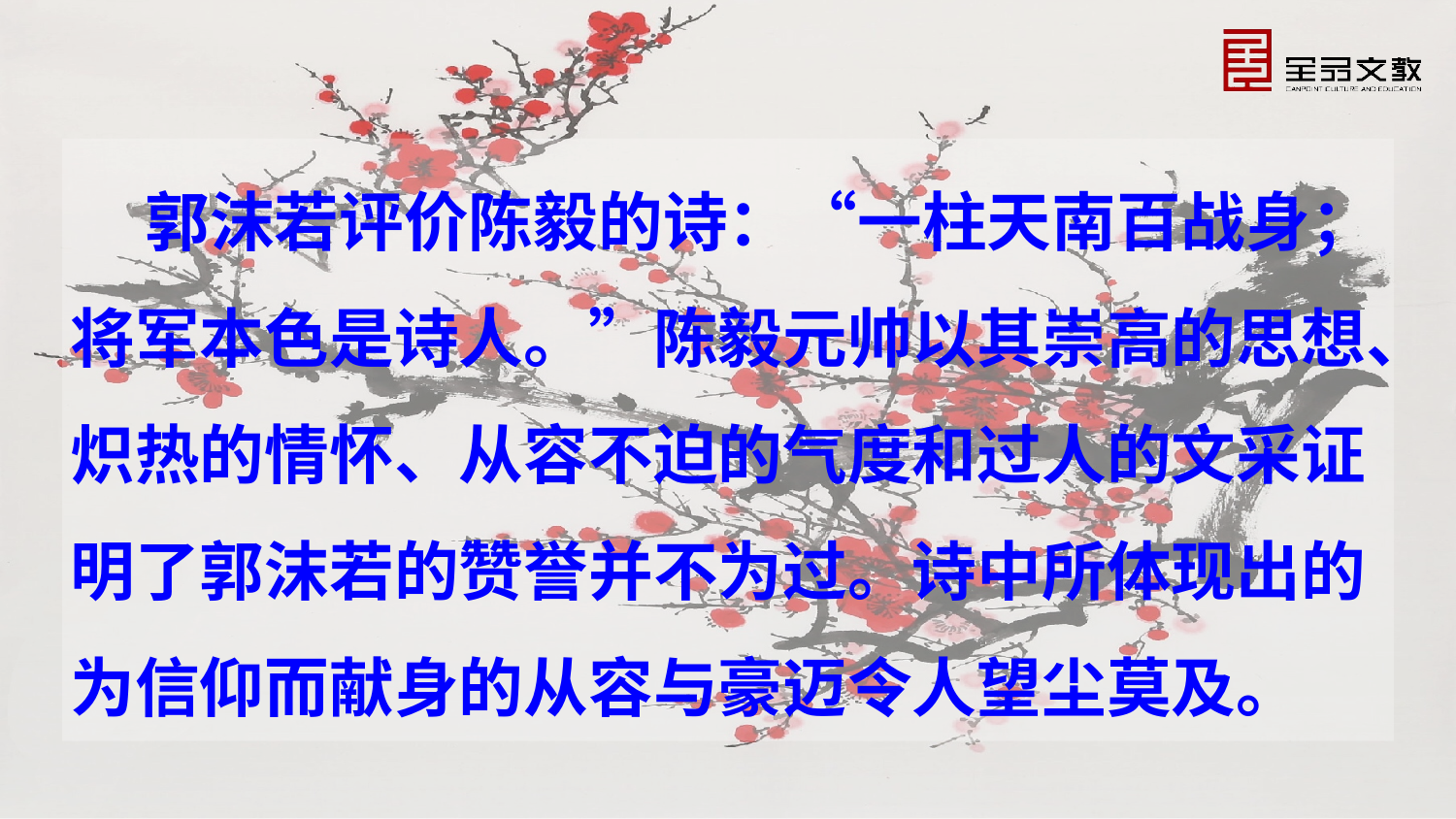

郭沫若评价陈毅的诗：“一柱天南百战身；将军本色是诗人。”陈毅元帅以其崇高的思想、炽热的情怀、从容不迫的气度和过人的文采证明了郭沫若的赞誉并不为过。诗中所体现出的为信仰而献身的从容与豪迈令人望尘莫及。